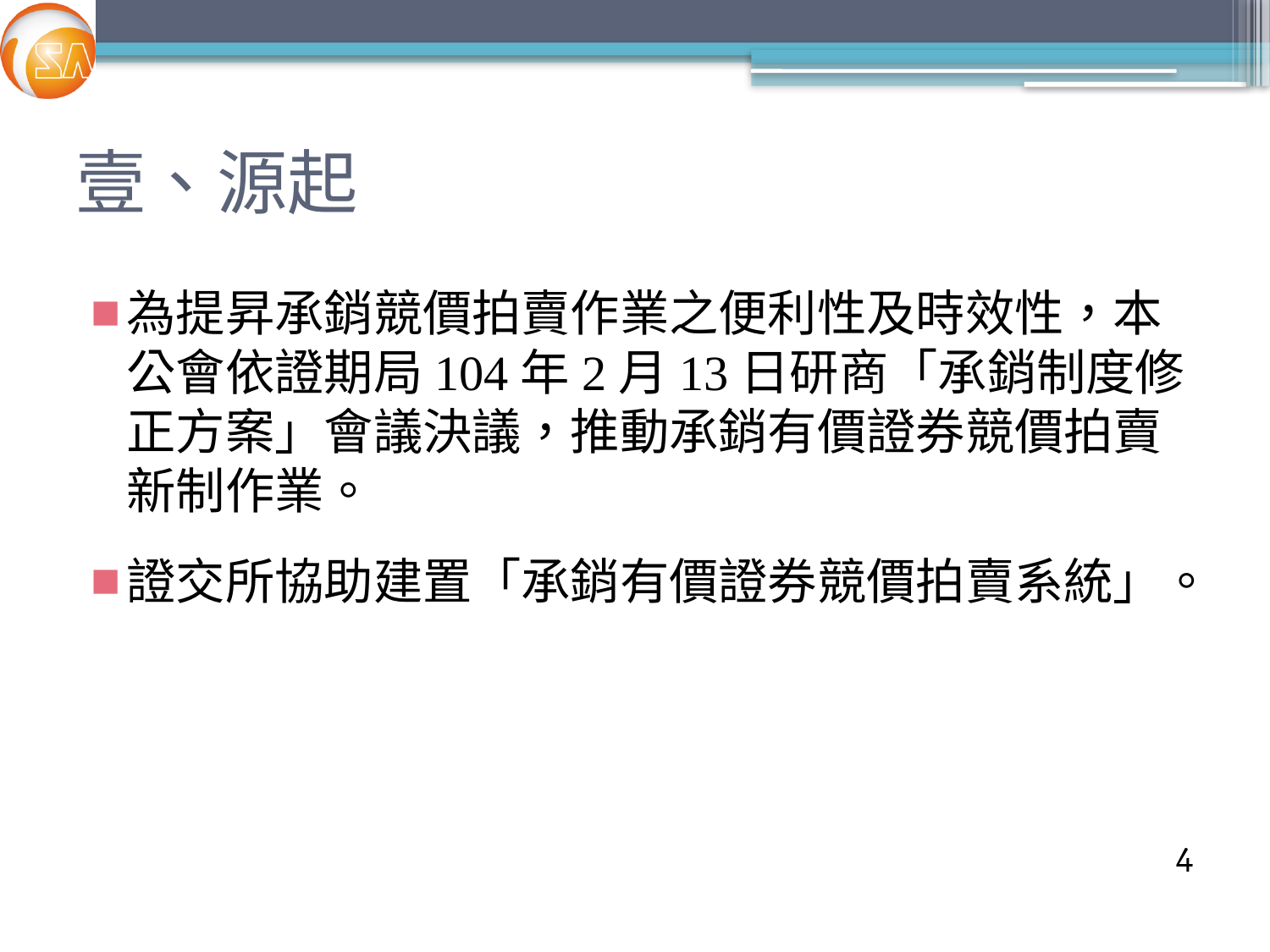

# 壹、源起
為提昇承銷競價拍賣作業之便利性及時效性，本公會依證期局104年2月13日研商「承銷制度修正方案」會議決議，推動承銷有價證券競價拍賣新制作業。
證交所協助建置「承銷有價證券競價拍賣系統」。
4